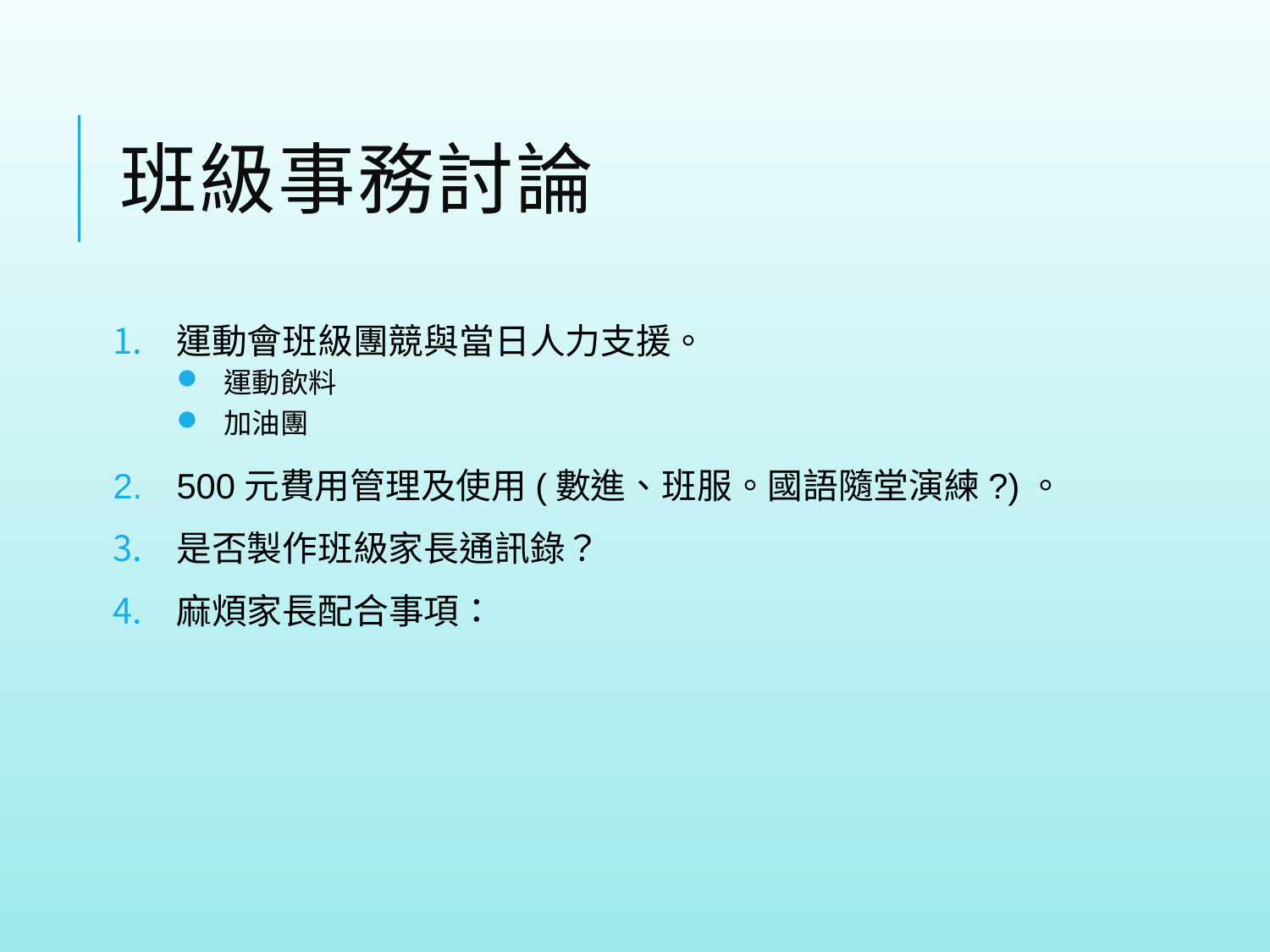

# 班級事務討論
運動會班級團競與當日人力支援。
運動飲料
加油團
500元費用管理及使用(數進、班服。國語隨堂演練?)。
是否製作班級家長通訊錄？
麻煩家長配合事項：